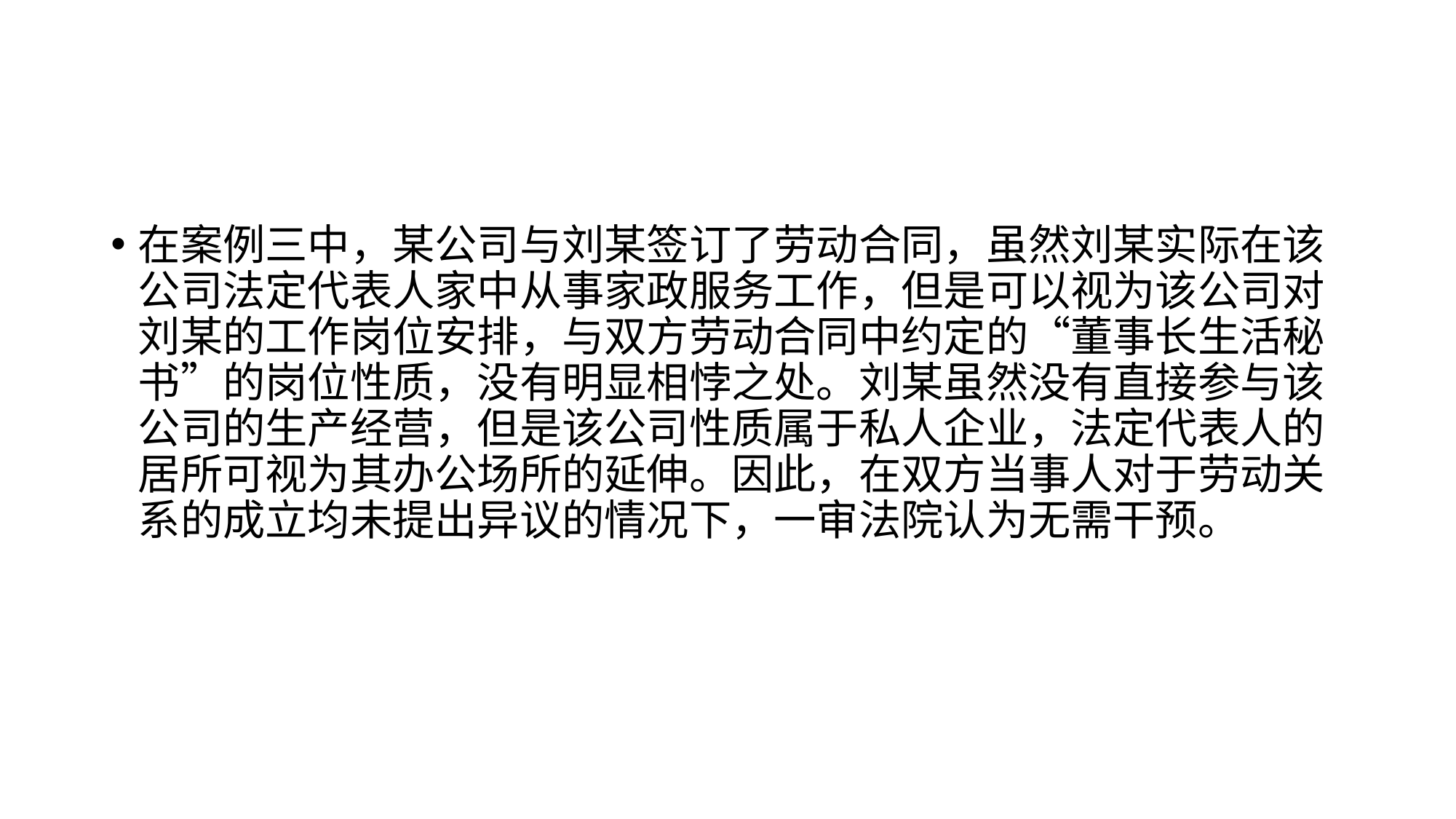

#
在案例三中，某公司与刘某签订了劳动合同，虽然刘某实际在该公司法定代表人家中从事家政服务工作，但是可以视为该公司对刘某的工作岗位安排，与双方劳动合同中约定的“董事长生活秘书”的岗位性质，没有明显相悖之处。刘某虽然没有直接参与该公司的生产经营，但是该公司性质属于私人企业，法定代表人的居所可视为其办公场所的延伸。因此，在双方当事人对于劳动关系的成立均未提出异议的情况下，一审法院认为无需干预。